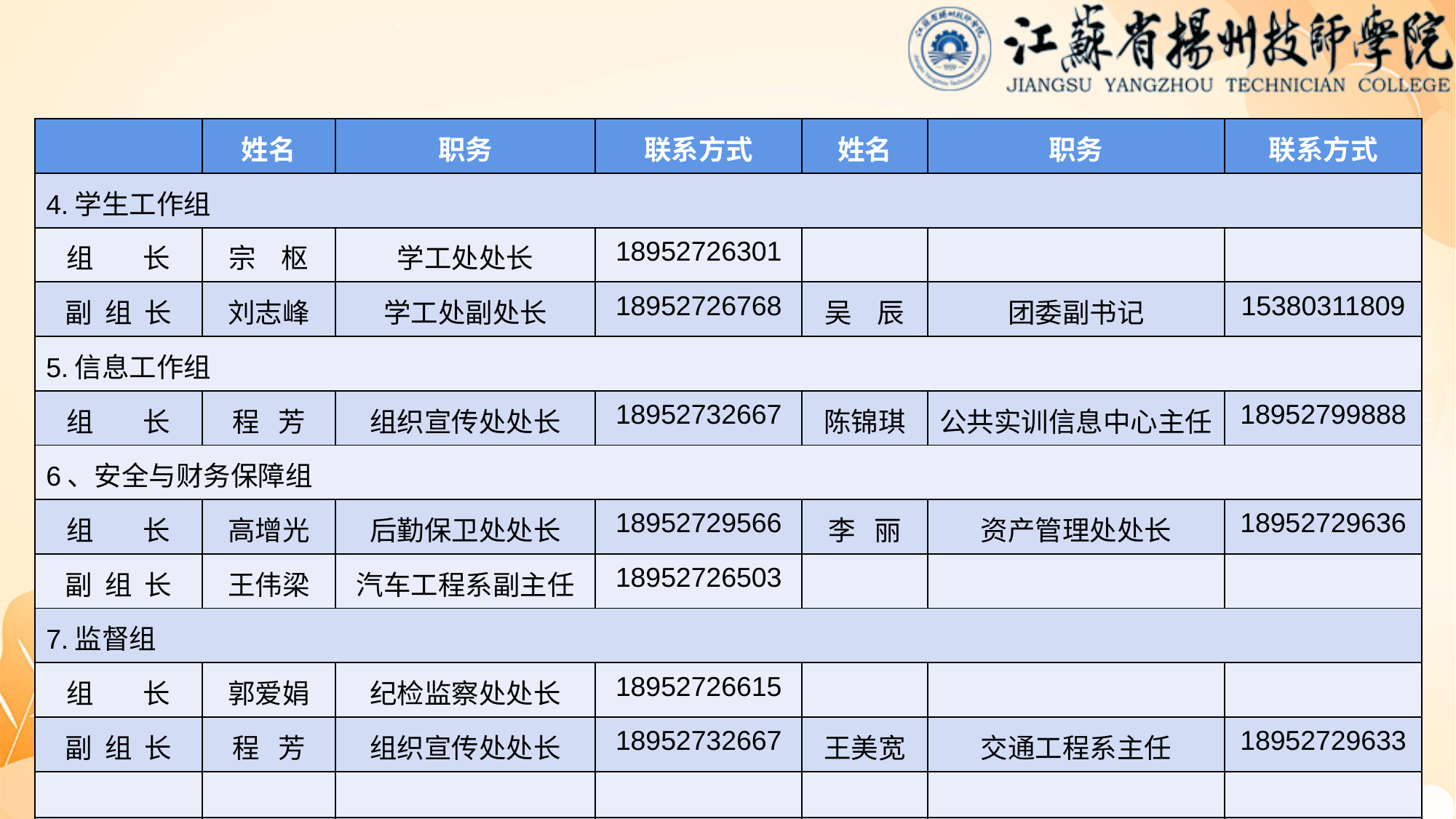

|  | 姓名 | 职务 | 联系方式 | 姓名 | 职务 | 联系方式 |
| --- | --- | --- | --- | --- | --- | --- |
| 4.学生工作组 |  |  |  |  |  |  |
| 组 长 | 宗 枢 | 学工处处长 | 18952726301 |  |  |  |
| 副 组 长 | 刘志峰 | 学工处副处长 | 18952726768 | 吴 辰 | 团委副书记 | 15380311809 |
| 5.信息工作组 |  |  |  |  |  |  |
| 组 长 | 程 芳 | 组织宣传处处长 | 18952732667 | 陈锦琪 | 公共实训信息中心主任 | 18952799888 |
| 6、安全与财务保障组 |  |  |  |  |  |  |
| 组 长 | 高增光 | 后勤保卫处处长 | 18952729566 | 李 丽 | 资产管理处处长 | 18952729636 |
| 副 组 长 | 王伟梁 | 汽车工程系副主任 | 18952726503 |  |  |  |
| 7.监督组 |  |  |  |  |  |  |
| 组 长 | 郭爱娟 | 纪检监察处处长 | 18952726615 |  |  |  |
| 副 组 长 | 程 芳 | 组织宣传处处长 | 18952732667 | 王美宽 | 交通工程系主任 | 18952729633 |
|  |  |  |  |  |  |  |
|  |  |  |  |  |  |  |